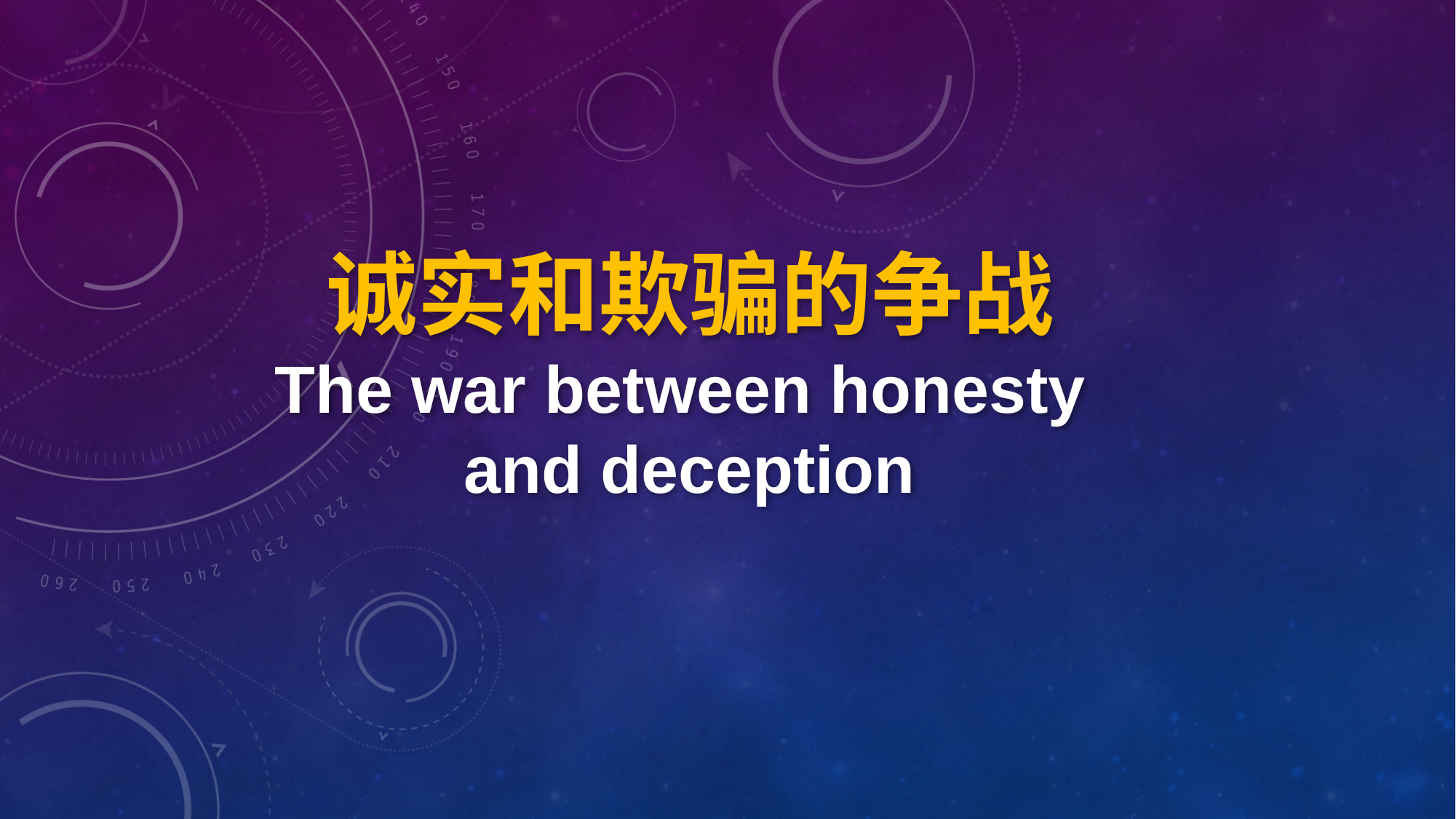

诚实和欺骗的争战
The war between honesty
and deception